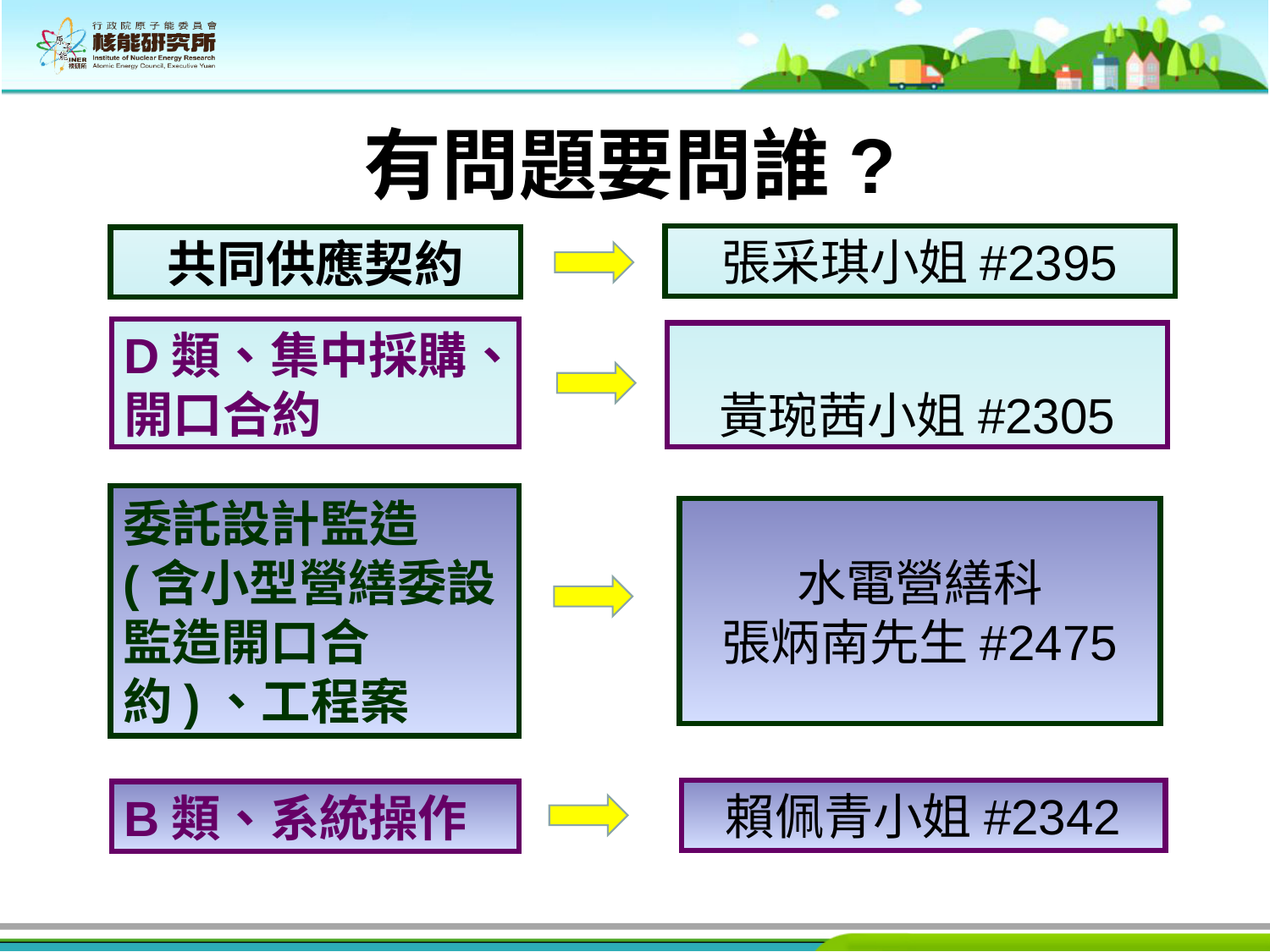

# 有問題要問誰?
張采琪小姐#2395
共同供應契約

D類、集中採購、
開口合約

黃琬茜小姐#2305

委託設計監造(含小型營繕委設監造開口合約)、工程案
水電營繕科
張炳南先生#2475

賴佩青小姐#2342
B類、系統操作